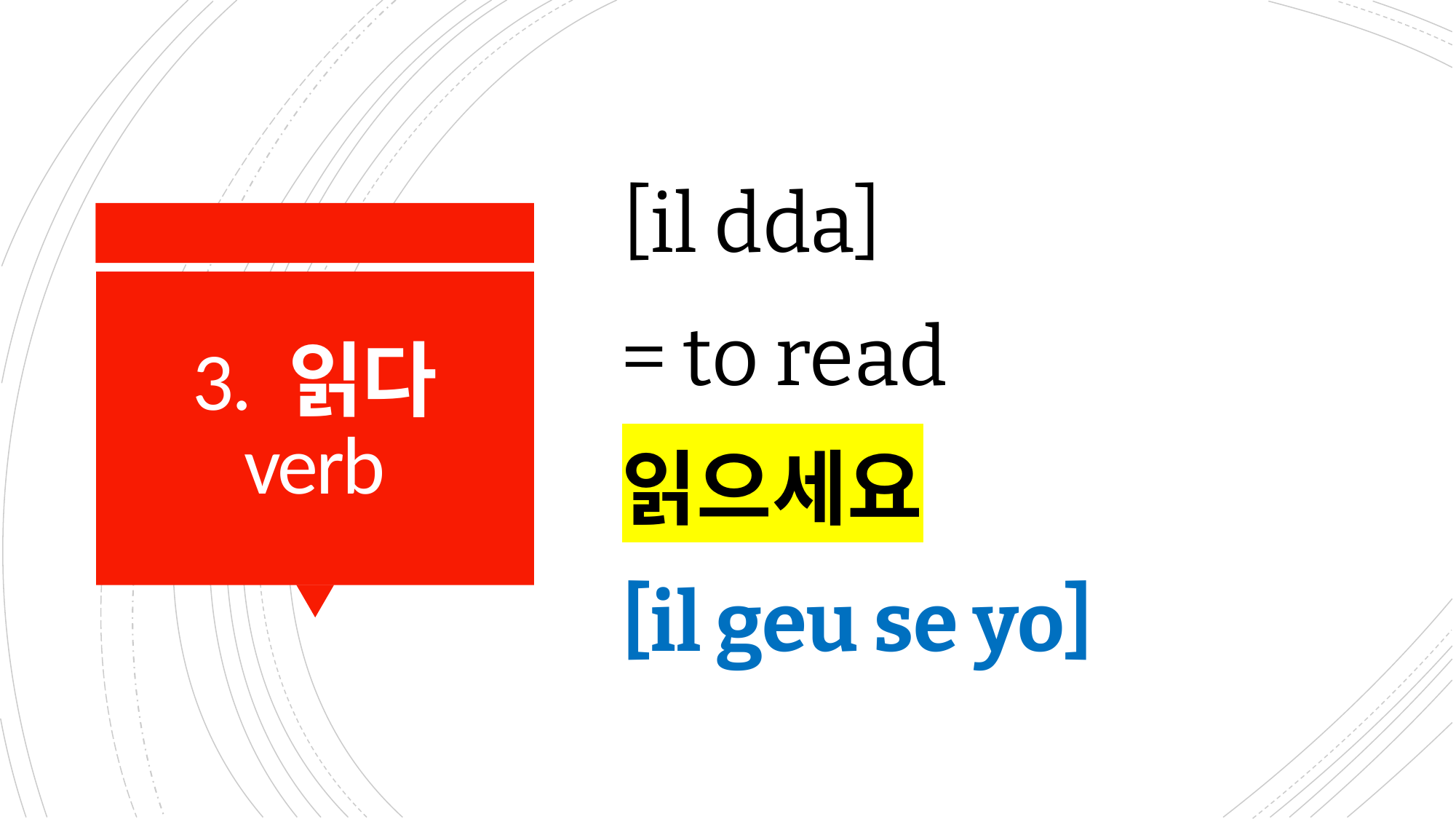

[il dda]
= to read
읽으세요
[il geu se yo]
# 3. 읽다 verb